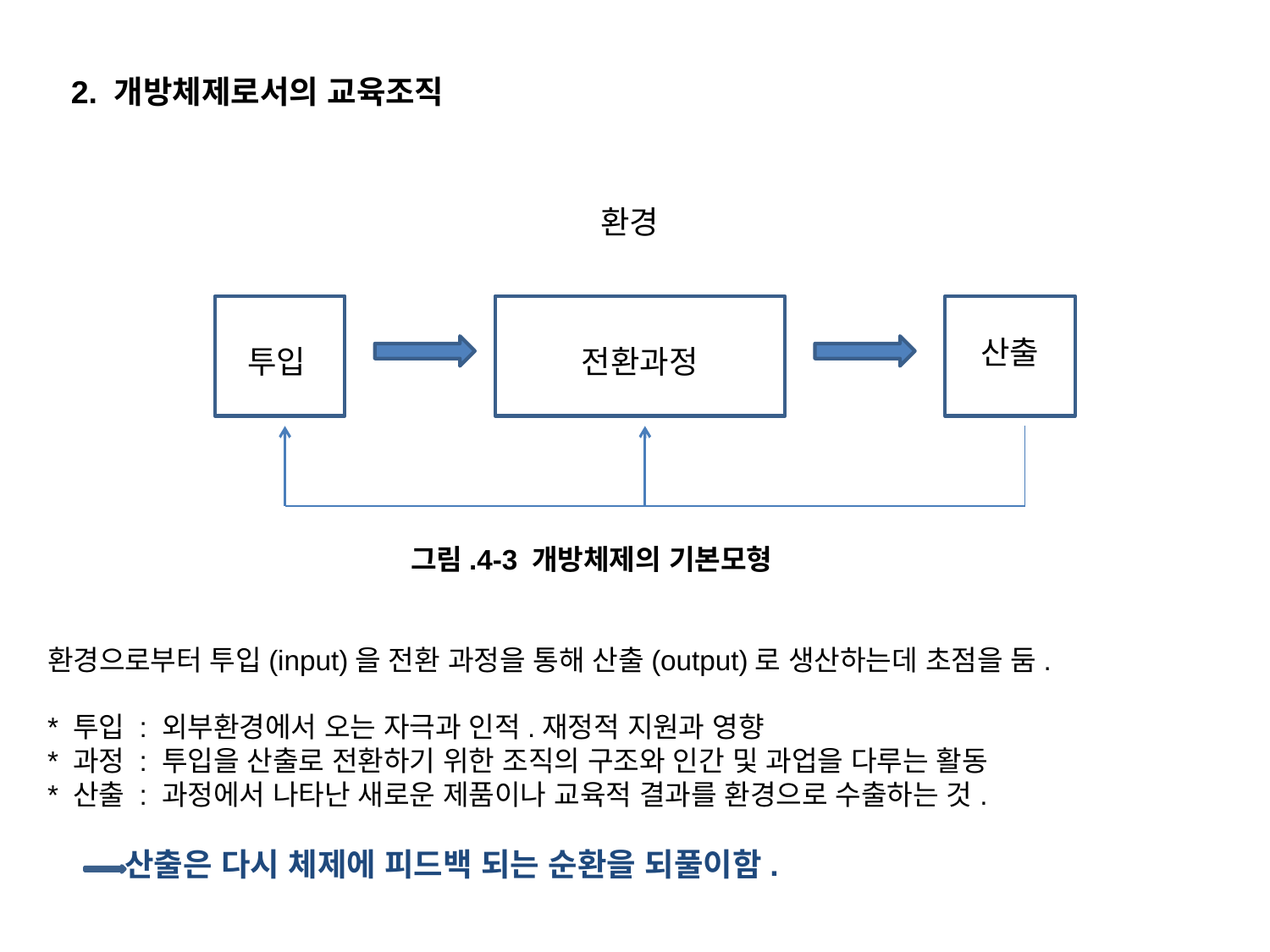

2. 개방체제로서의 교육조직
환경

산출
투입

전환과정

그림.4-3 개방체제의 기본모형
환경으로부터 투입(input)을 전환 과정을 통해 산출(output)로 생산하는데 초점을 둠.

* 투입 : 외부환경에서 오는 자극과 인적.재정적 지원과 영향
* 과정 : 투입을 산출로 전환하기 위한 조직의 구조와 인간 및 과업을 다루는 활동
* 산출 : 과정에서 나타난 새로운 제품이나 교육적 결과를 환경으로 수출하는 것.

         산출은 다시 체제에 피드백 되는 순환을 되풀이함.